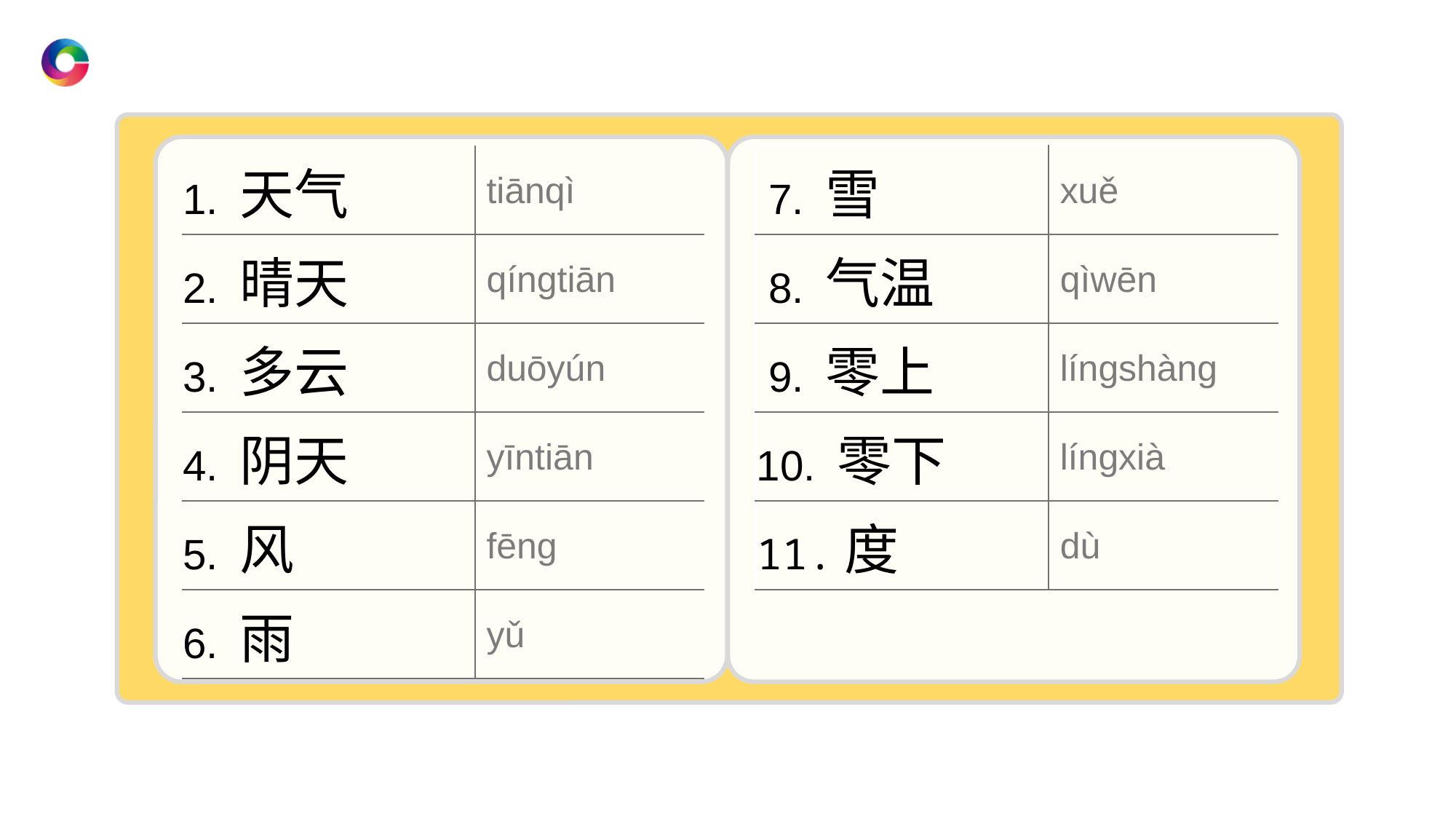

| 1. 天气 | tiānqì |
| --- | --- |
| 2. 晴天 | qínɡtiān |
| 3. 多云 | duōyún |
| 4. 阴天 | yīntiān |
| 5. 风 | fēnɡ |
| 6. 雨 | yǔ |
| 7. 雪 | xuě |
| --- | --- |
| 8. 气温 | qìwēn |
| 9. 零上 | línɡshànɡ |
| 10. 零下 | línɡxià |
| 11.度 | dù |